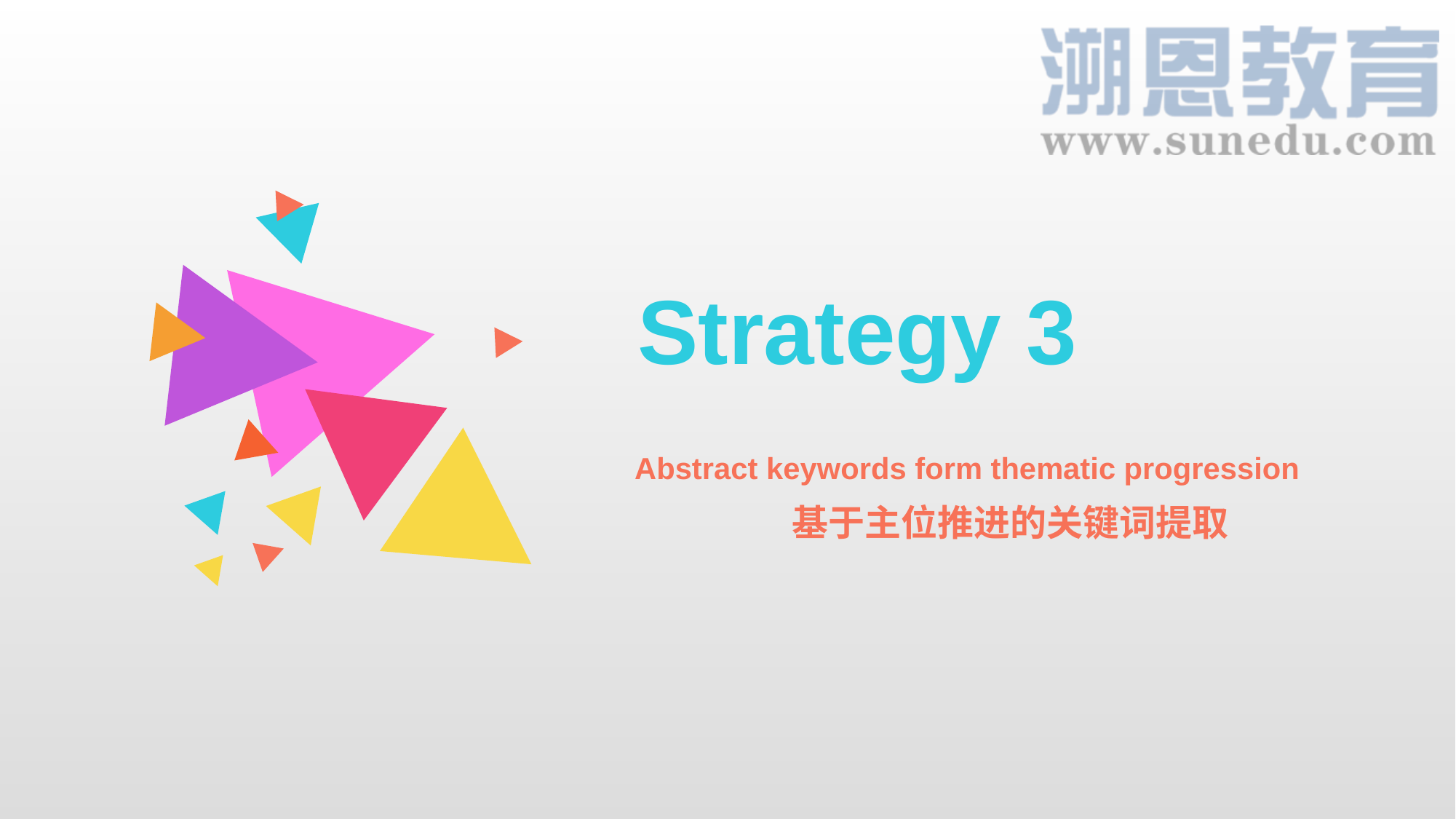

Strategy 3
Abstract keywords form thematic progression
基于主位推进的关键词提取